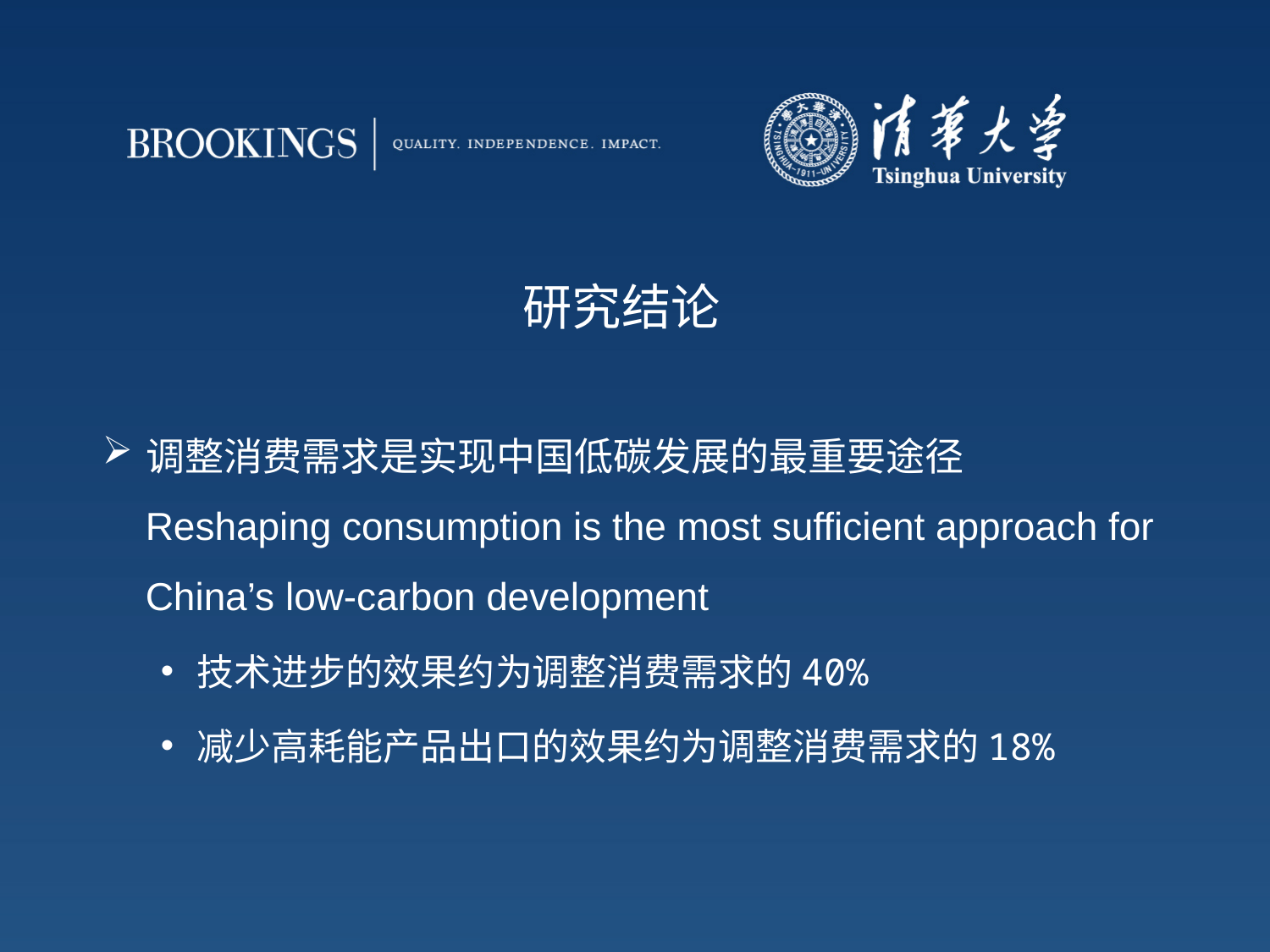

研究结论

调整消费需求是实现中国低碳发展的最重要途径
    Reshaping consumption is the most sufficient approach for
    China’s low-carbon development
技术进步的效果约为调整消费需求的40%
减少高耗能产品出口的效果约为调整消费需求的18%